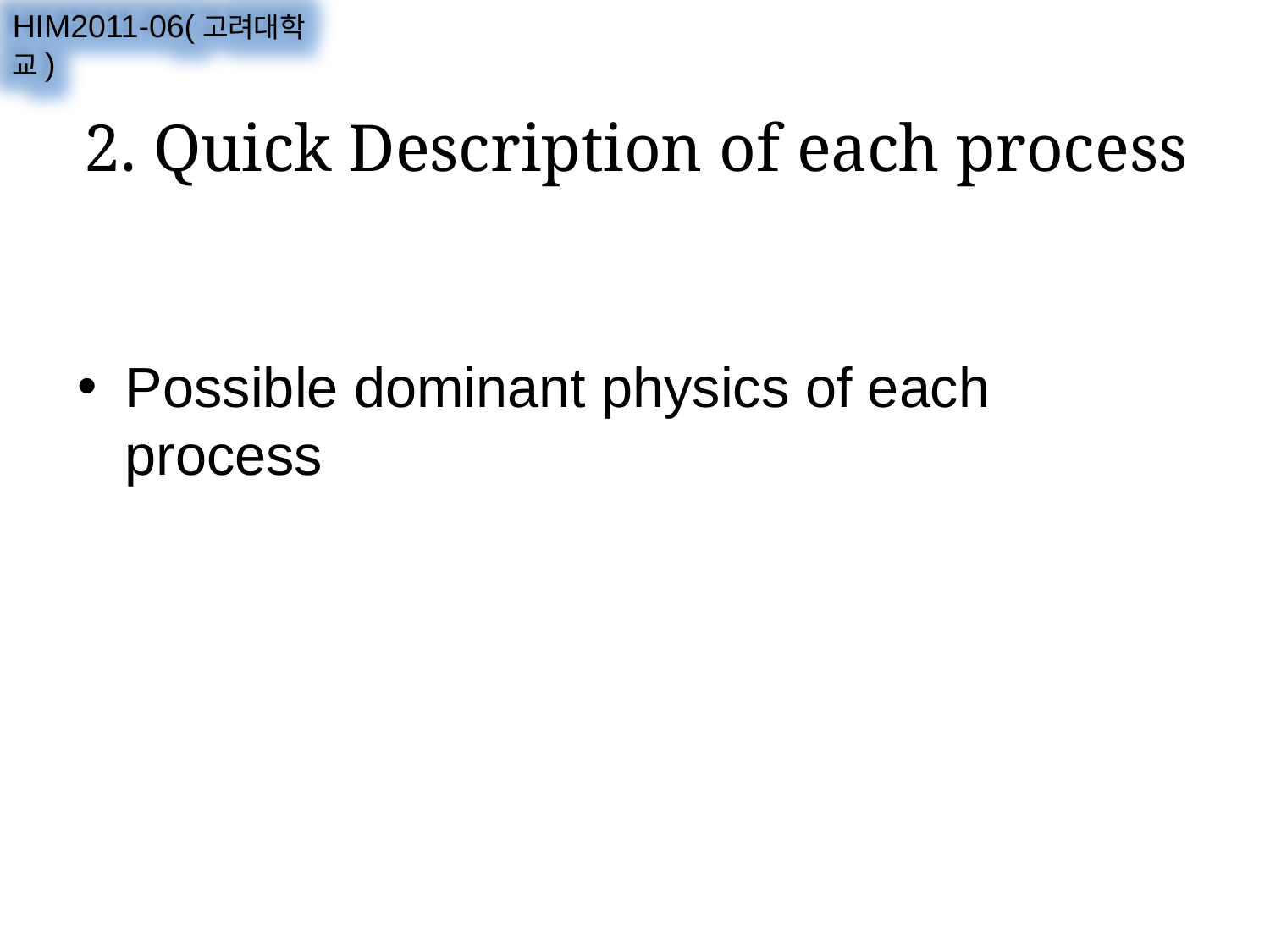

HIM2011-06(고려대학교)
# 2. Quick Description of each process

Possible dominant physics of each process